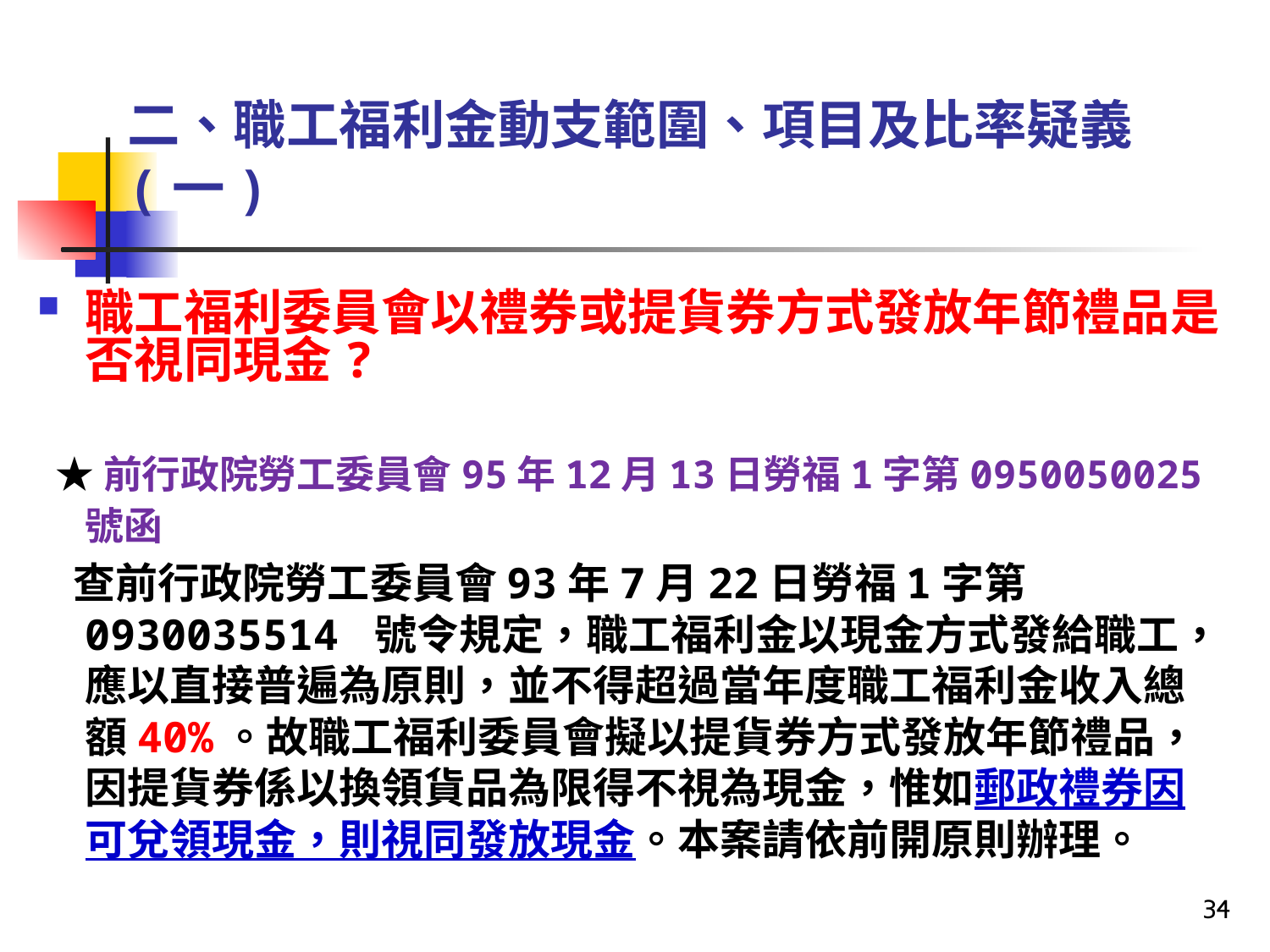

# 二、職工福利金動支範圍、項目及比率疑義(一)
職工福利委員會以禮券或提貨券方式發放年節禮品是否視同現金?
  ★前行政院勞工委員會95年12月13日勞福1字第0950050025號函
   查前行政院勞工委員會93年7月22日勞福1字第0930035514 號令規定，職工福利金以現金方式發給職工，應以直接普遍為原則，並不得超過當年度職工福利金收入總額40%。故職工福利委員會擬以提貨券方式發放年節禮品，因提貨券係以換領貨品為限得不視為現金，惟如郵政禮券因可兌領現金，則視同發放現金。本案請依前開原則辦理。
34